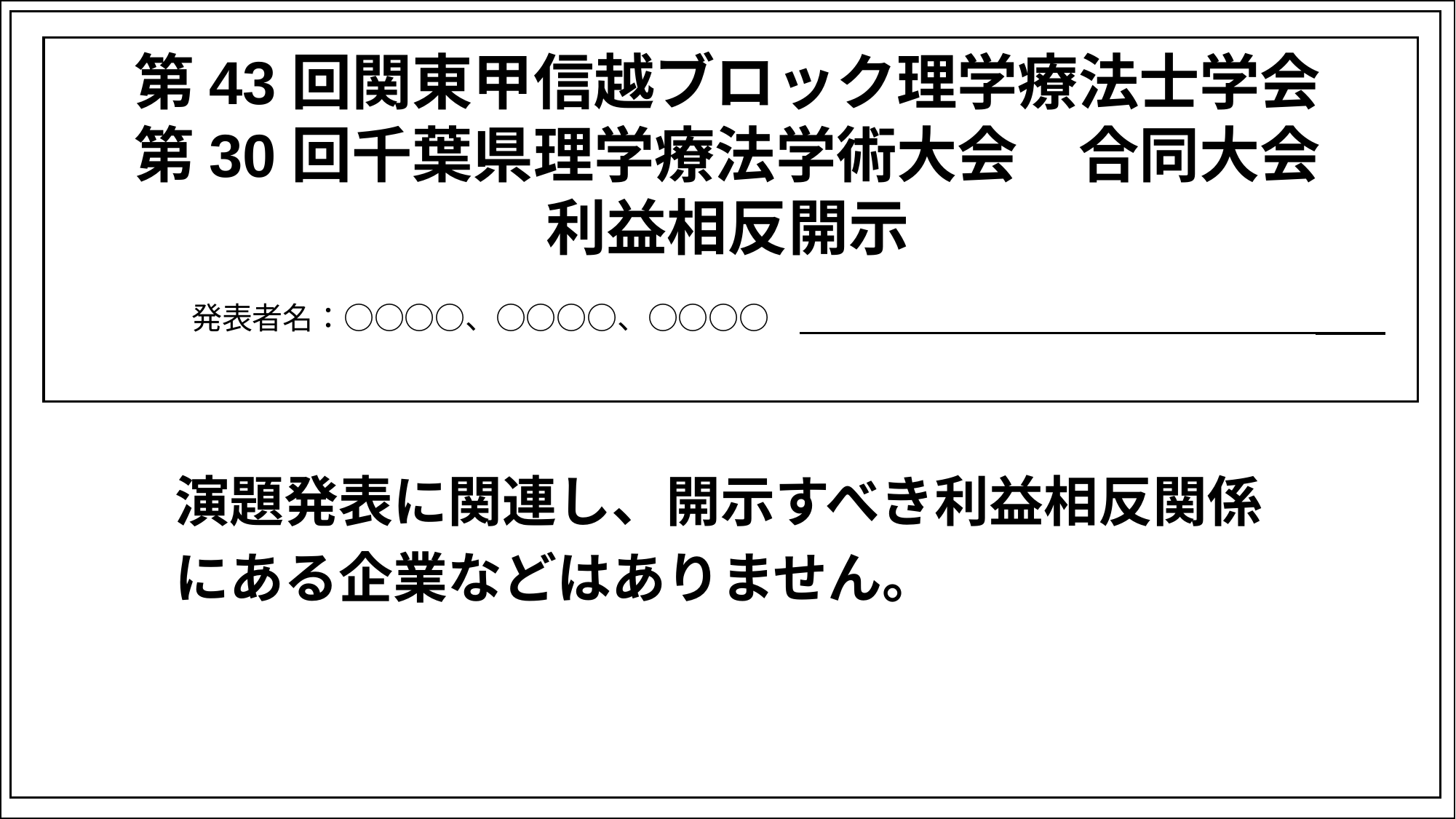

第43回関東甲信越ブロック理学療法士学会
第30回千葉県理学療法学術大会　合同大会
利益相反開示

発表者名：○○○○、○○○○、○○○○
　　　演題発表に関連し、開示すべき利益相反関係
　　　にある企業などはありません。